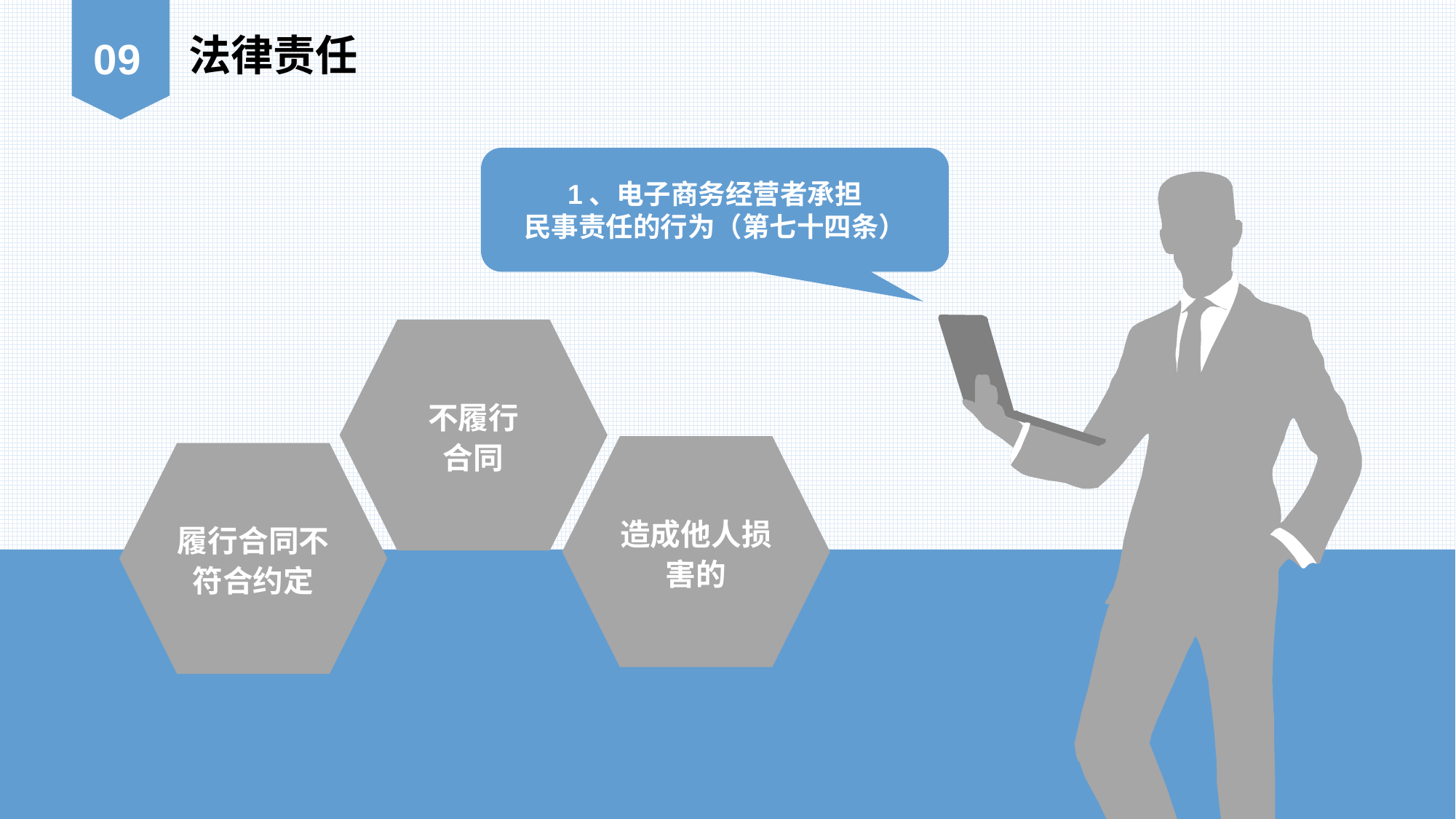

法律责任
09
1、电子商务经营者承担
民事责任的行为（第七十四条）

不履行
合同
造成他人损害的
履行合同不符合约定